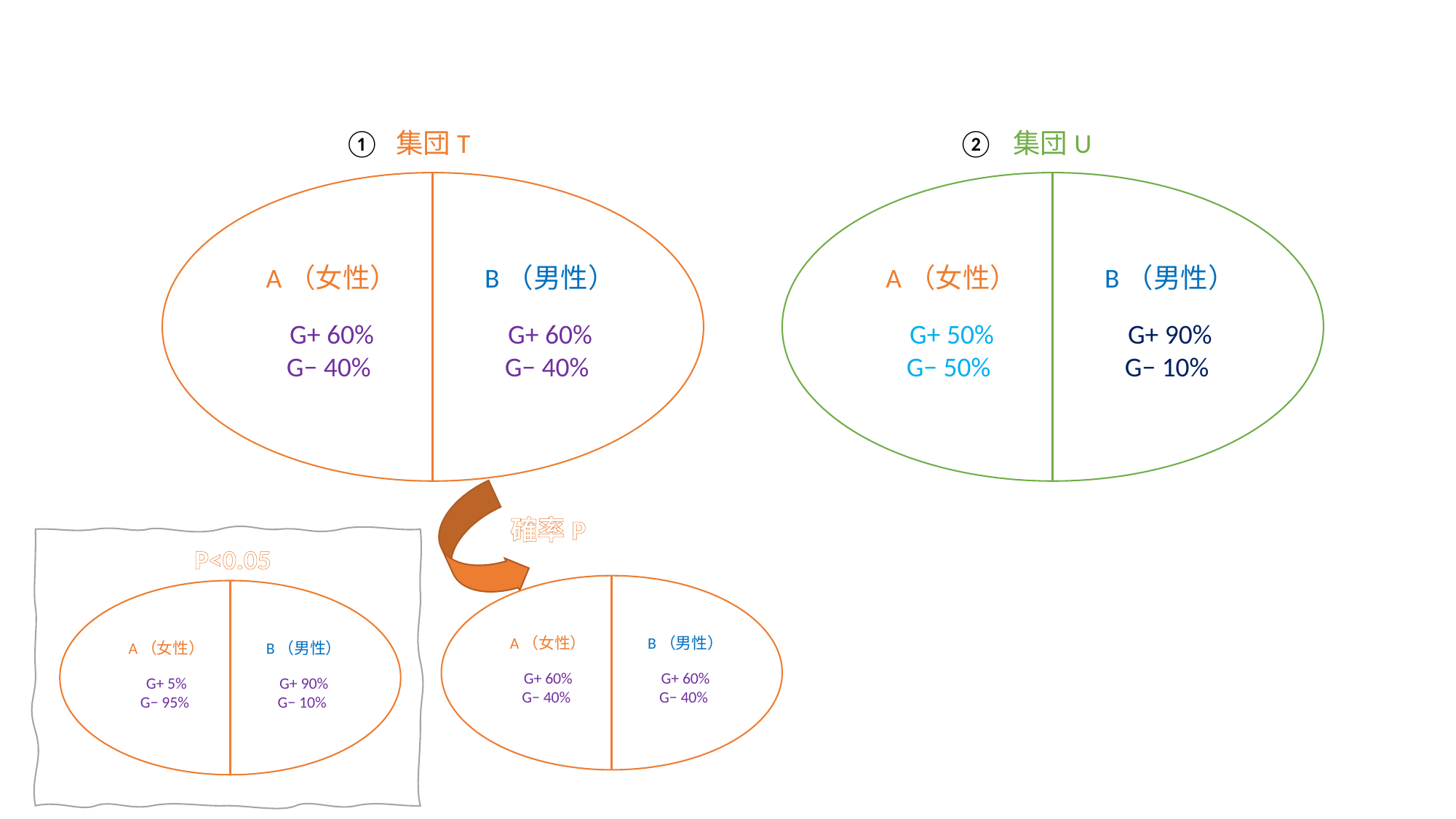

①
集団T
②
集団U

A（女性）
B（男性）
G+ 60%
G− 40%
G+ 60%
G− 40%

A（女性）
B（男性）
G+ 50%
G− 50%
G+ 90%
G− 10%

確率P

P<0.05

A（女性）
B（男性）
G+ 60%
G− 40%
G+ 60%
G− 40%

A（女性）
B（男性）
G+ 5%
G− 95%
G+ 90%
G− 10%